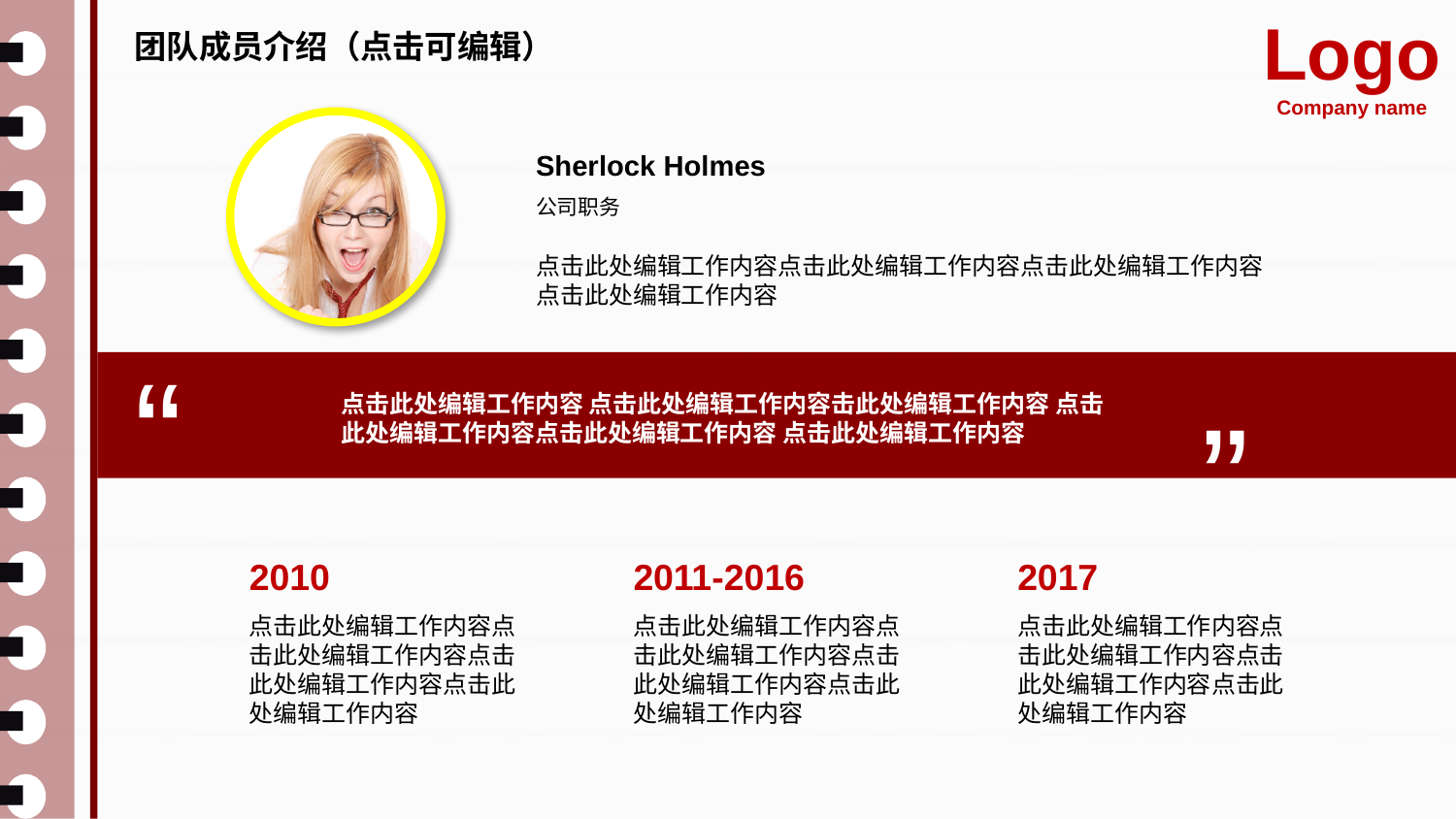

Logo
Company name
团队成员介绍（点击可编辑）

Sherlock Holmes

公司职务
点击此处编辑工作内容点击此处编辑工作内容点击此处编辑工作内容点击此处编辑工作内容

“

”
点击此处编辑工作内容 点击此处编辑工作内容击此处编辑工作内容 点击此处编辑工作内容点击此处编辑工作内容 点击此处编辑工作内容

2010
2011-2016
2017

点击此处编辑工作内容点击此处编辑工作内容点击此处编辑工作内容点击此处编辑工作内容
点击此处编辑工作内容点击此处编辑工作内容点击此处编辑工作内容点击此处编辑工作内容
点击此处编辑工作内容点击此处编辑工作内容点击此处编辑工作内容点击此处编辑工作内容